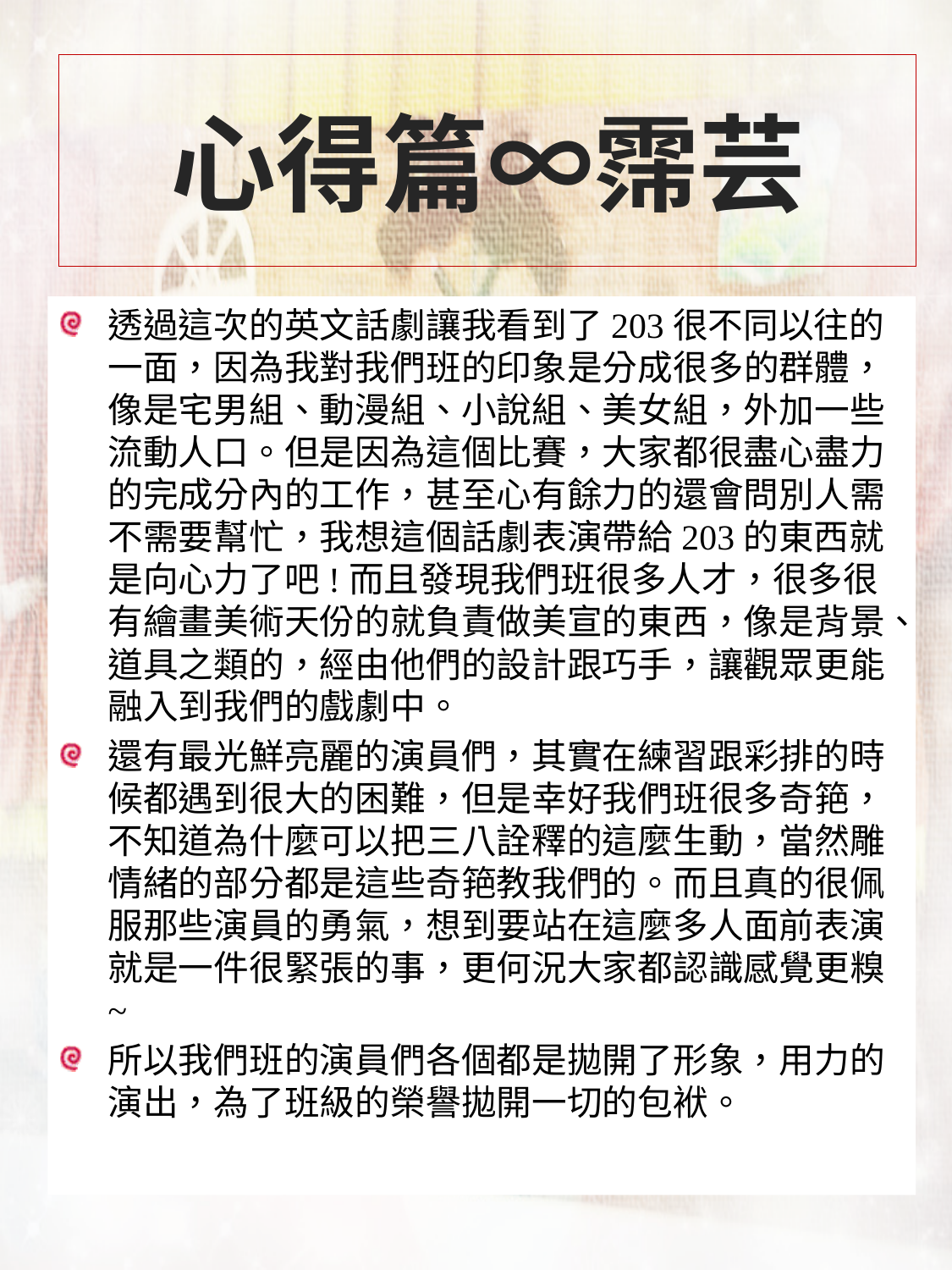

心得篇∞霈芸
透過這次的英文話劇讓我看到了203很不同以往的一面，因為我對我們班的印象是分成很多的群體，像是宅男組、動漫組、小說組、美女組，外加一些流動人口。但是因為這個比賽，大家都很盡心盡力的完成分內的工作，甚至心有餘力的還會問別人需不需要幫忙，我想這個話劇表演帶給203的東西就是向心力了吧!而且發現我們班很多人才，很多很有繪畫美術天份的就負責做美宣的東西，像是背景、道具之類的，經由他們的設計跟巧手，讓觀眾更能融入到我們的戲劇中。
還有最光鮮亮麗的演員們，其實在練習跟彩排的時候都遇到很大的困難，但是幸好我們班很多奇筢，不知道為什麼可以把三八詮釋的這麼生動，當然雕情緒的部分都是這些奇筢教我們的。而且真的很佩服那些演員的勇氣，想到要站在這麼多人面前表演就是一件很緊張的事，更何況大家都認識感覺更糗~
所以我們班的演員們各個都是拋開了形象，用力的演出，為了班級的榮譽拋開一切的包袱。